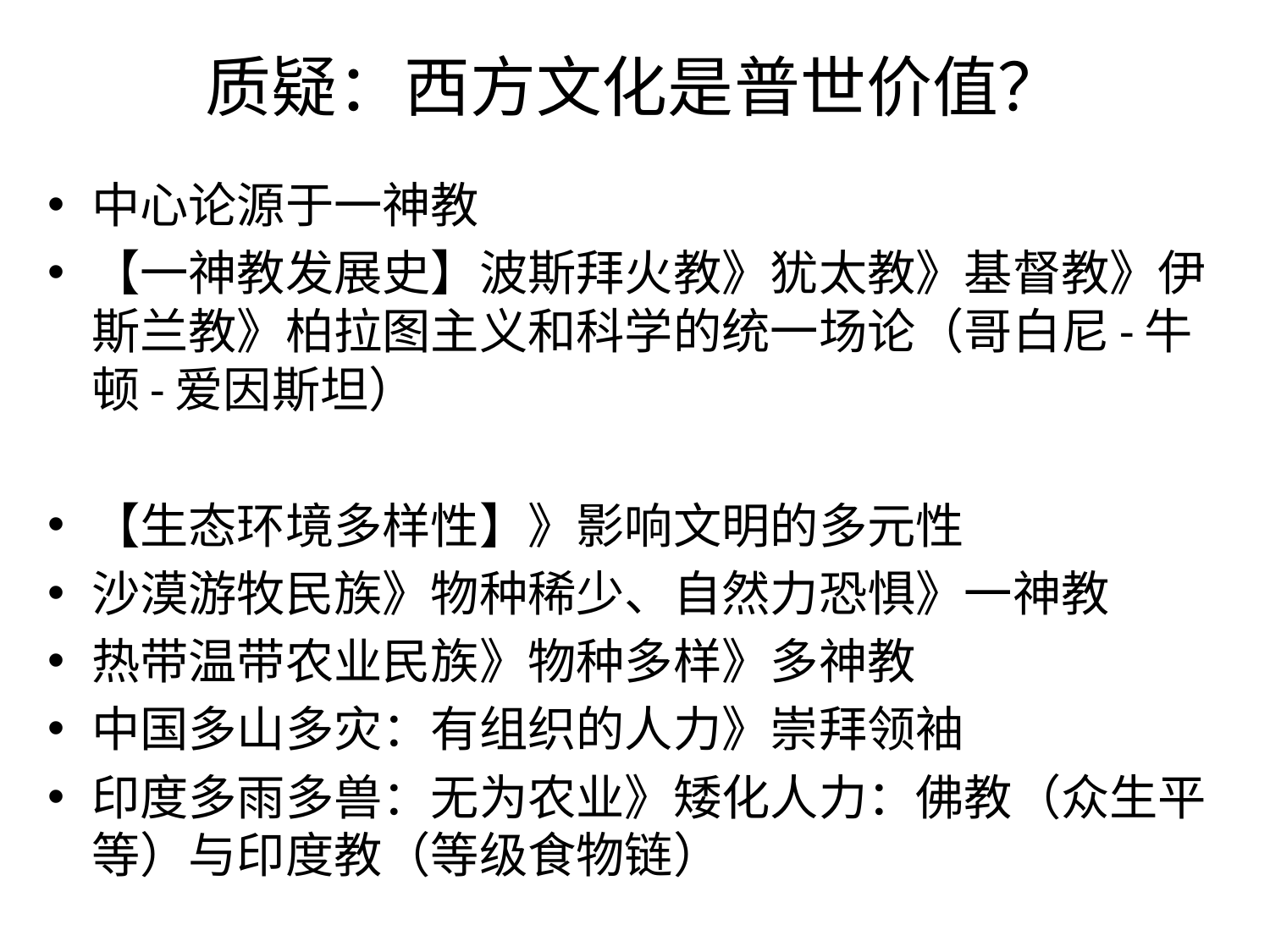

# 质疑：西方文化是普世价值？
中心论源于一神教
【一神教发展史】波斯拜火教》犹太教》基督教》伊斯兰教》柏拉图主义和科学的统一场论（哥白尼-牛顿-爱因斯坦）

【生态环境多样性】》影响文明的多元性
沙漠游牧民族》物种稀少、自然力恐惧》一神教
热带温带农业民族》物种多样》多神教
中国多山多灾：有组织的人力》崇拜领袖
印度多雨多兽：无为农业》矮化人力：佛教（众生平等）与印度教（等级食物链）